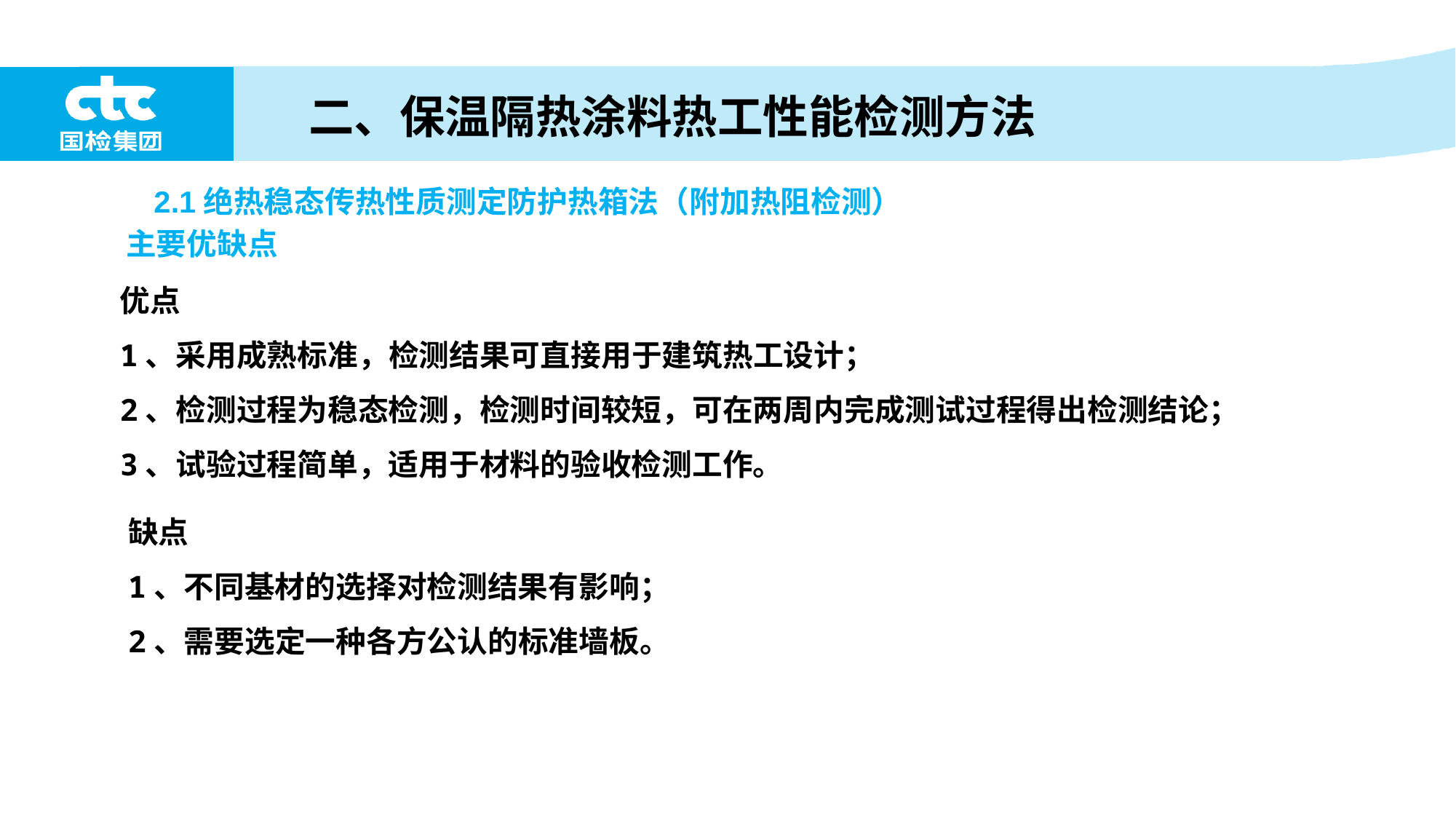

二、保温隔热涂料热工性能检测方法
2.1绝热稳态传热性质测定防护热箱法（附加热阻检测）
主要优缺点
优点
1、采用成熟标准，检测结果可直接用于建筑热工设计；
2、检测过程为稳态检测，检测时间较短，可在两周内完成测试过程得出检测结论；
3、试验过程简单，适用于材料的验收检测工作。
缺点
1、不同基材的选择对检测结果有影响；
2、需要选定一种各方公认的标准墙板。